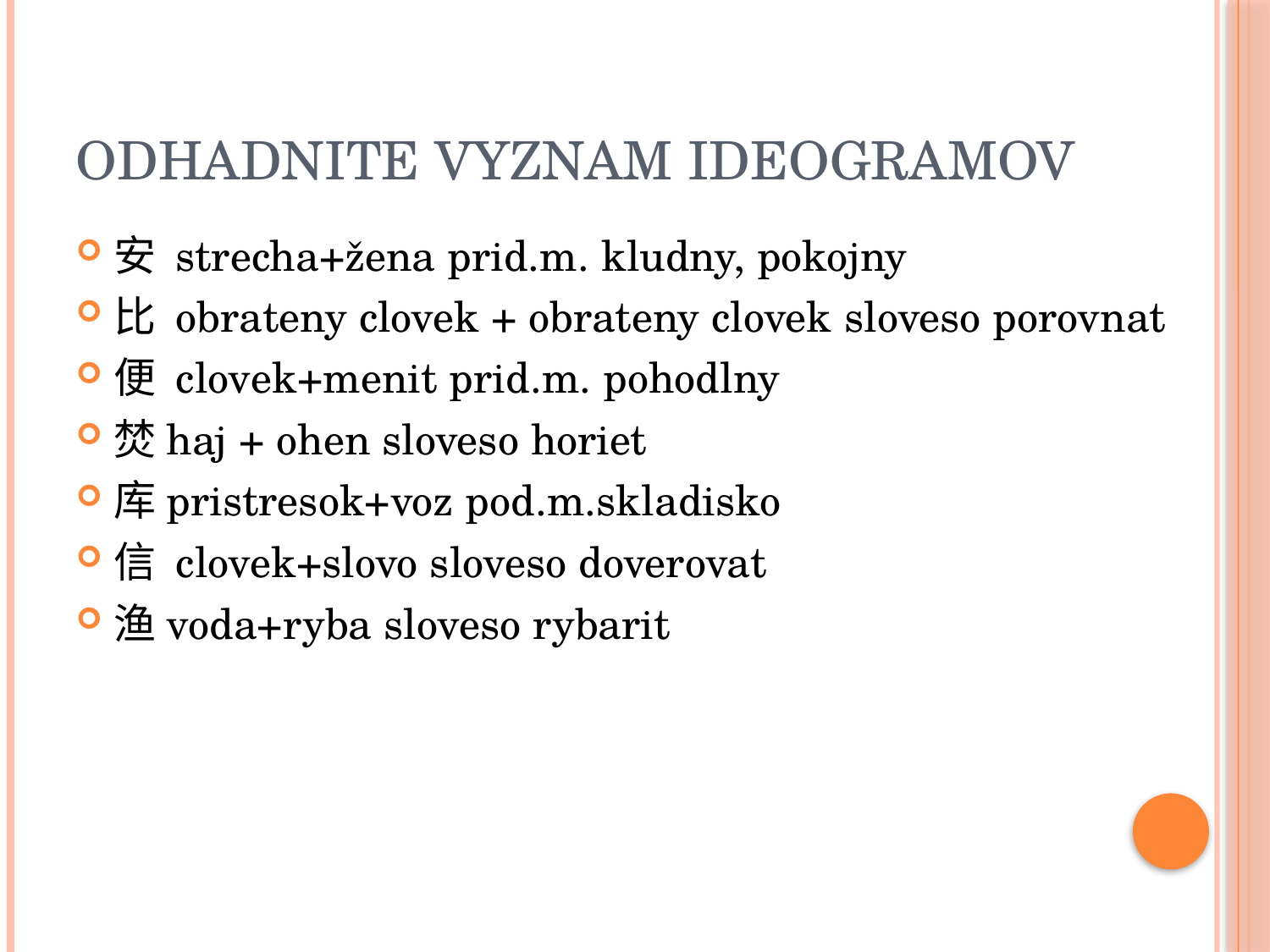

# Odhadnite vyznam ideogramov
安 strecha+žena prid.m. kludny, pokojny
比 obrateny clovek + obrateny clovek sloveso porovnat
便 clovek+menit prid.m. pohodlny
焚haj + ohen sloveso horiet
库pristresok+voz pod.m.skladisko
信 clovek+slovo sloveso doverovat
渔voda+ryba sloveso rybarit